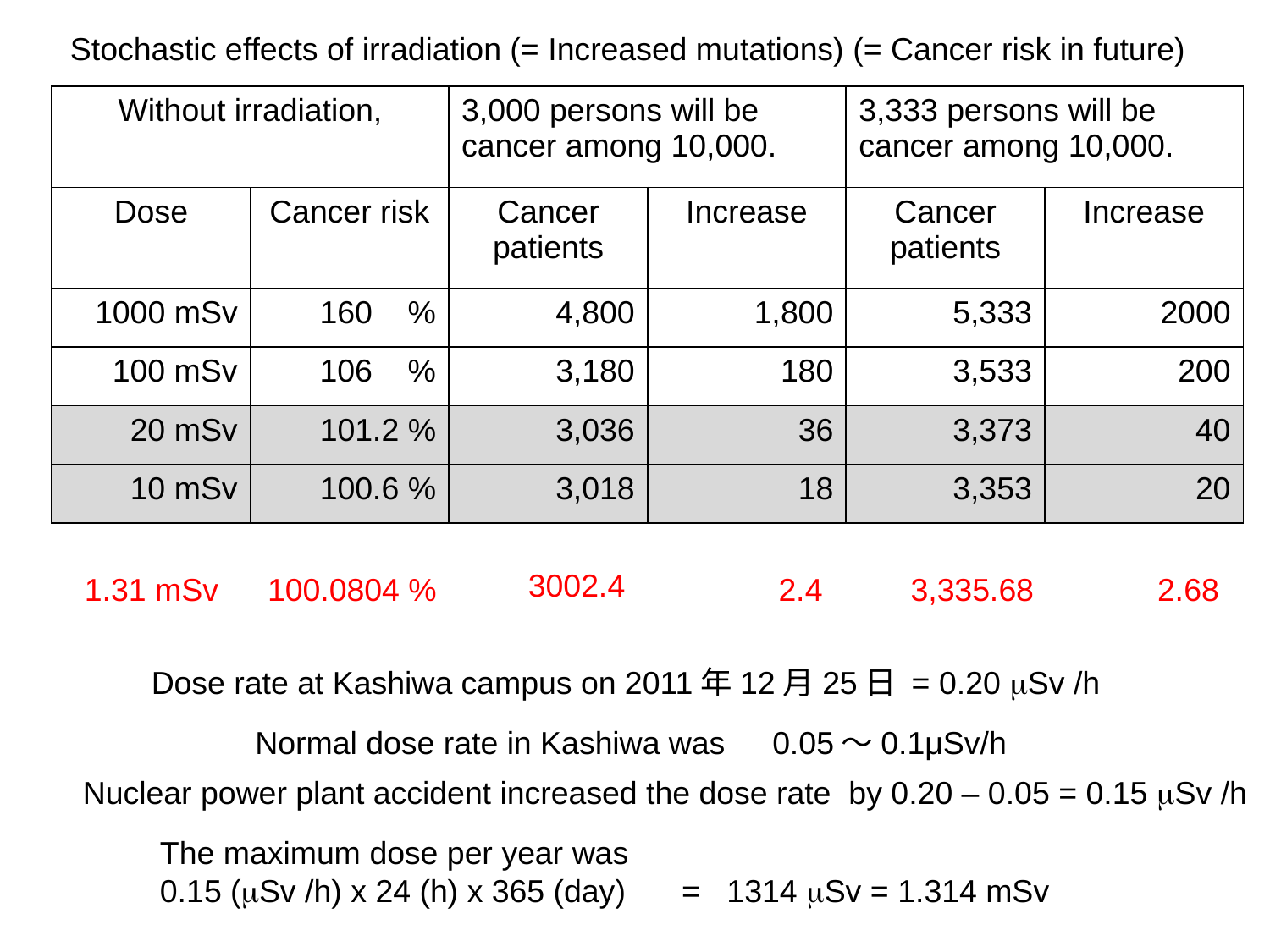

Stochastic effects of irradiation (= Increased mutations) (= Cancer risk in future)
| Without irradiation, |  | 3,000 persons will be cancer among 10,000. |  | 3,333 persons will be cancer among 10,000. |  |
| --- | --- | --- | --- | --- | --- |
| Dose | Cancer risk | Cancer patients | Increase | Cancer patients | Increase |
| 1000 mSv | 160 % | 4,800 | 1,800 | 5,333 | 2000 |
| 100 mSv | 106 % | 3,180 | 180 | 3,533 | 200 |
| 20 mSv | 101.2 % | 3,036 | 36 | 3,373 | 40 |
| 10 mSv | 100.6 % | 3,018 | 18 | 3,353 | 20 |
3002.4
1.31 mSv
100.0804 %
2.4
3,335.68
2.68
Dose rate at Kashiwa campus on 2011年12月25日 = 0.20 μSv /h
Normal dose rate in Kashiwa was　0.05～0.1μSv/h
Nuclear power plant accident increased the dose rate  by 0.20 – 0.05 = 0.15 μSv /h
The maximum dose per year was
0.15 (μSv /h) x 24 (h) x 365 (day) 　=   1314 μSv = 1.314 mSv